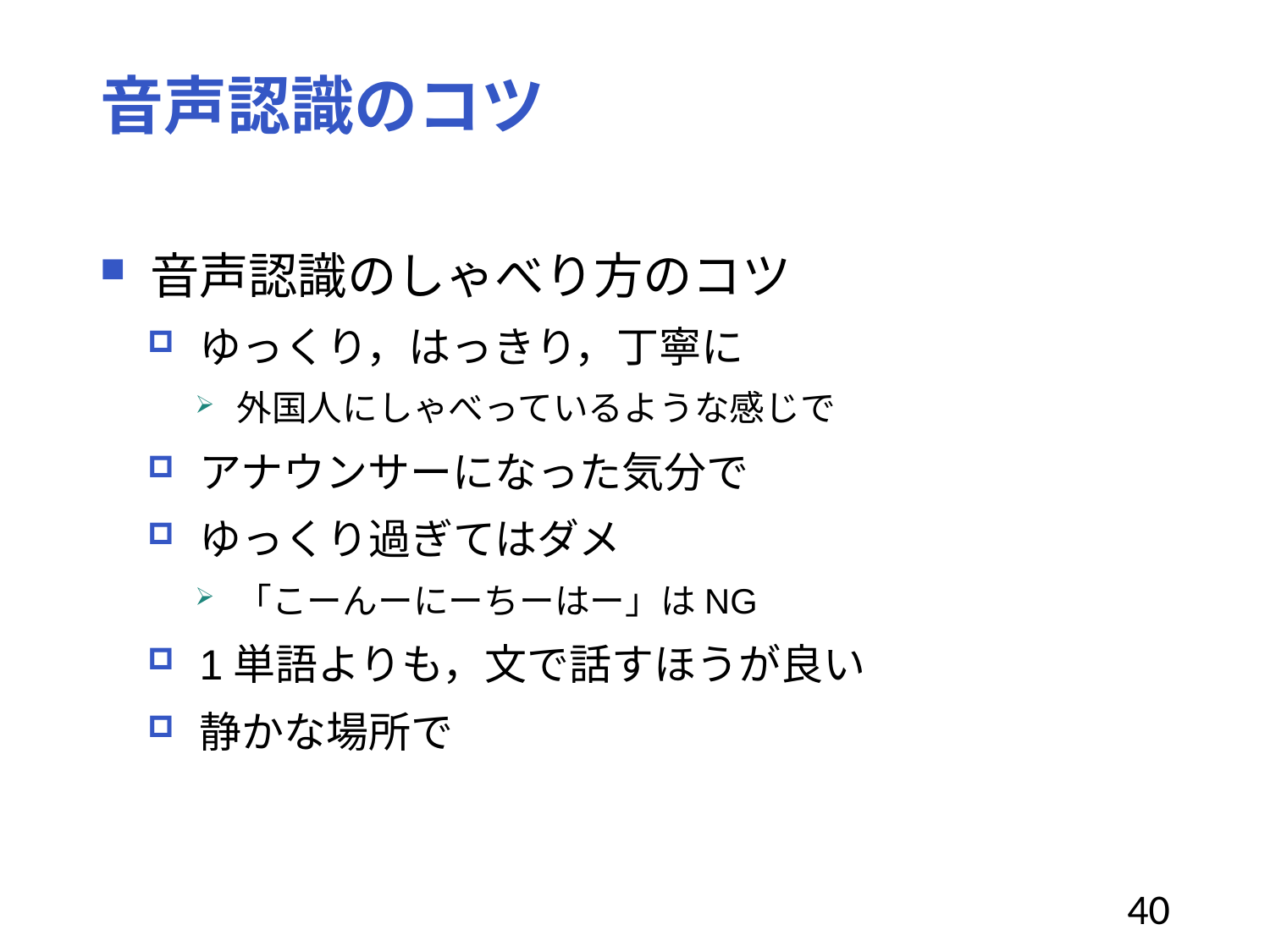

# 音声認識のコツ
音声認識のしゃべり方のコツ
ゆっくり，はっきり，丁寧に
外国人にしゃべっているような感じで
アナウンサーになった気分で
ゆっくり過ぎてはダメ
「こーんーにーちーはー」はNG
1単語よりも，文で話すほうが良い
静かな場所で
40